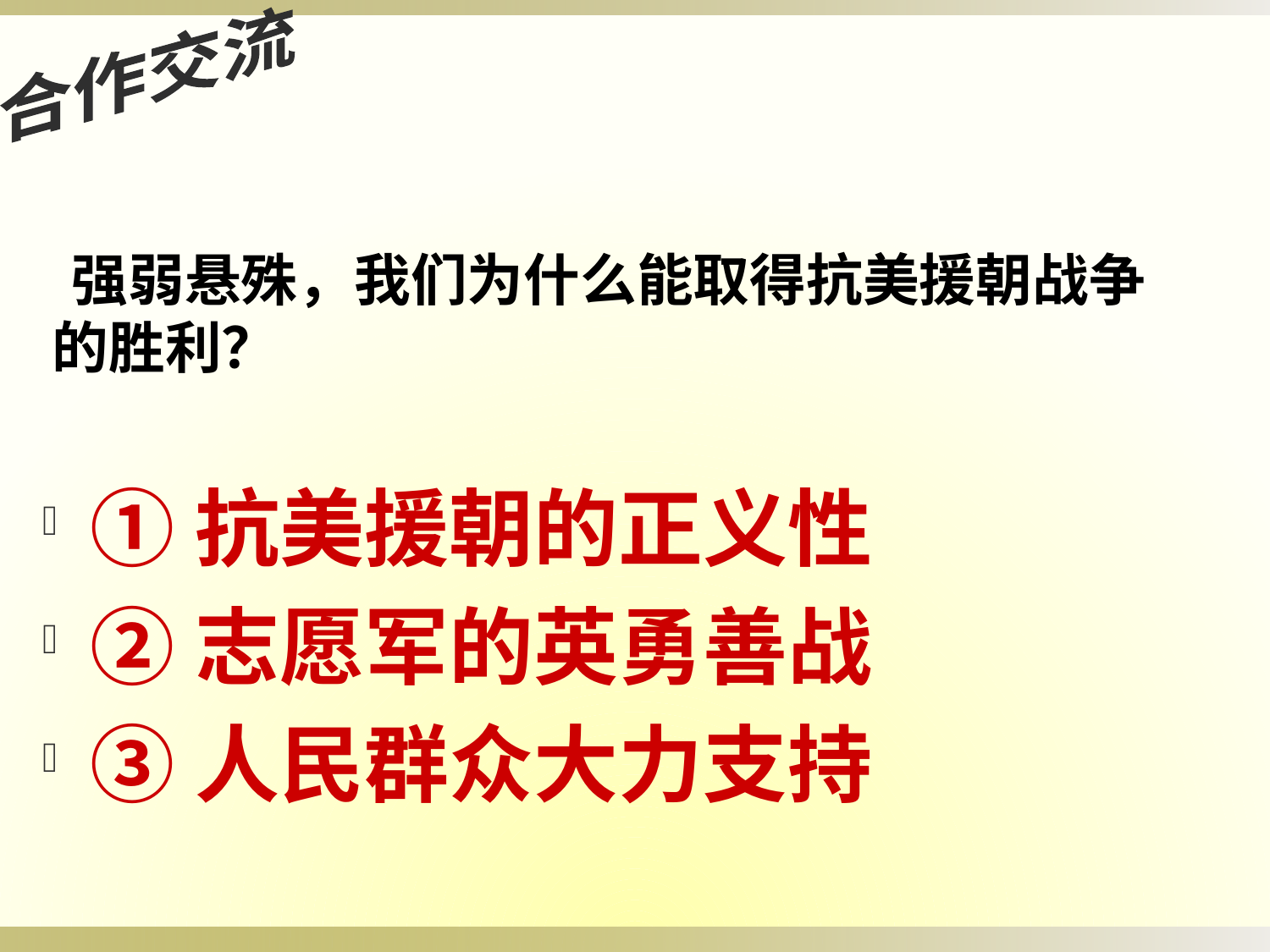

合作交流
 强弱悬殊，我们为什么能取得抗美援朝战争的胜利？

①抗美援朝的正义性
②志愿军的英勇善战
③人民群众大力支持